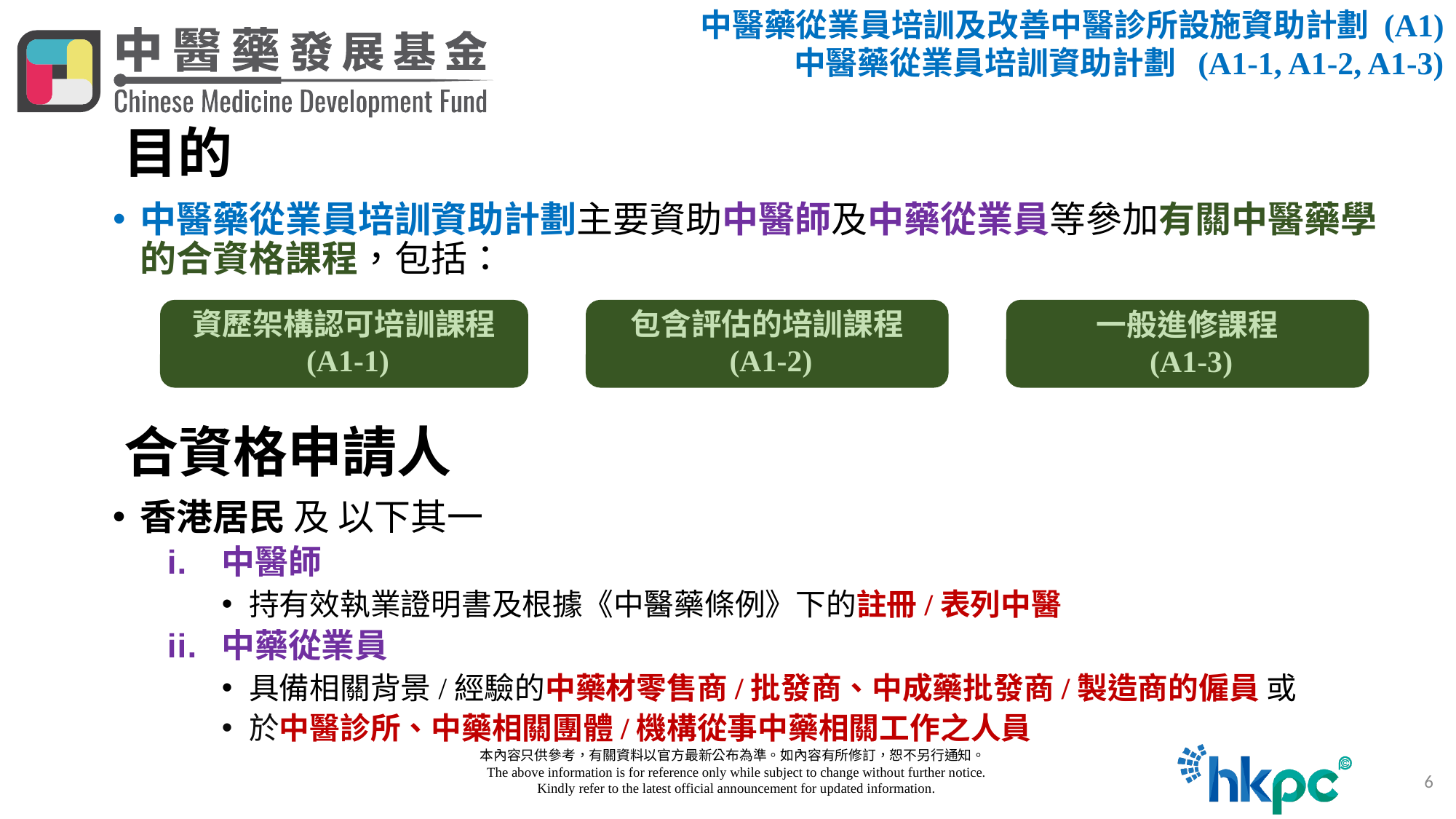

中醫藥從業員培訓及改善中醫診所設施資助計劃 (A1)
中醫藥從業員培訓資助計劃  (A1-1, A1-2, A1-3)
# 目的
中醫藥從業員培訓資助計劃主要資助中醫師及中藥從業員等參加有關中醫藥學的合資格課程，包括：
資歷架構認可培訓課程
 (A1-1)
包含評估的培訓課程
 (A1-2)
一般進修課程
 (A1-3)
合資格申請人
香港居民 及 以下其一
中醫師
持有效執業證明書及根據《中醫藥條例》下的註冊/表列中醫
中藥從業員
具備相關背景/經驗的中藥材零售商/批發商、中成藥批發商/製造商的僱員 或
於中醫診所、中藥相關團體/機構從事中藥相關工作之人員

  本內容只供參考，有關資料以官方最新公布為準。如內容有所修訂，恕不另行通知。
     The above information is for reference only while subject to change without further notice.
     Kindly refer to the latest official announcement for updated information.
6